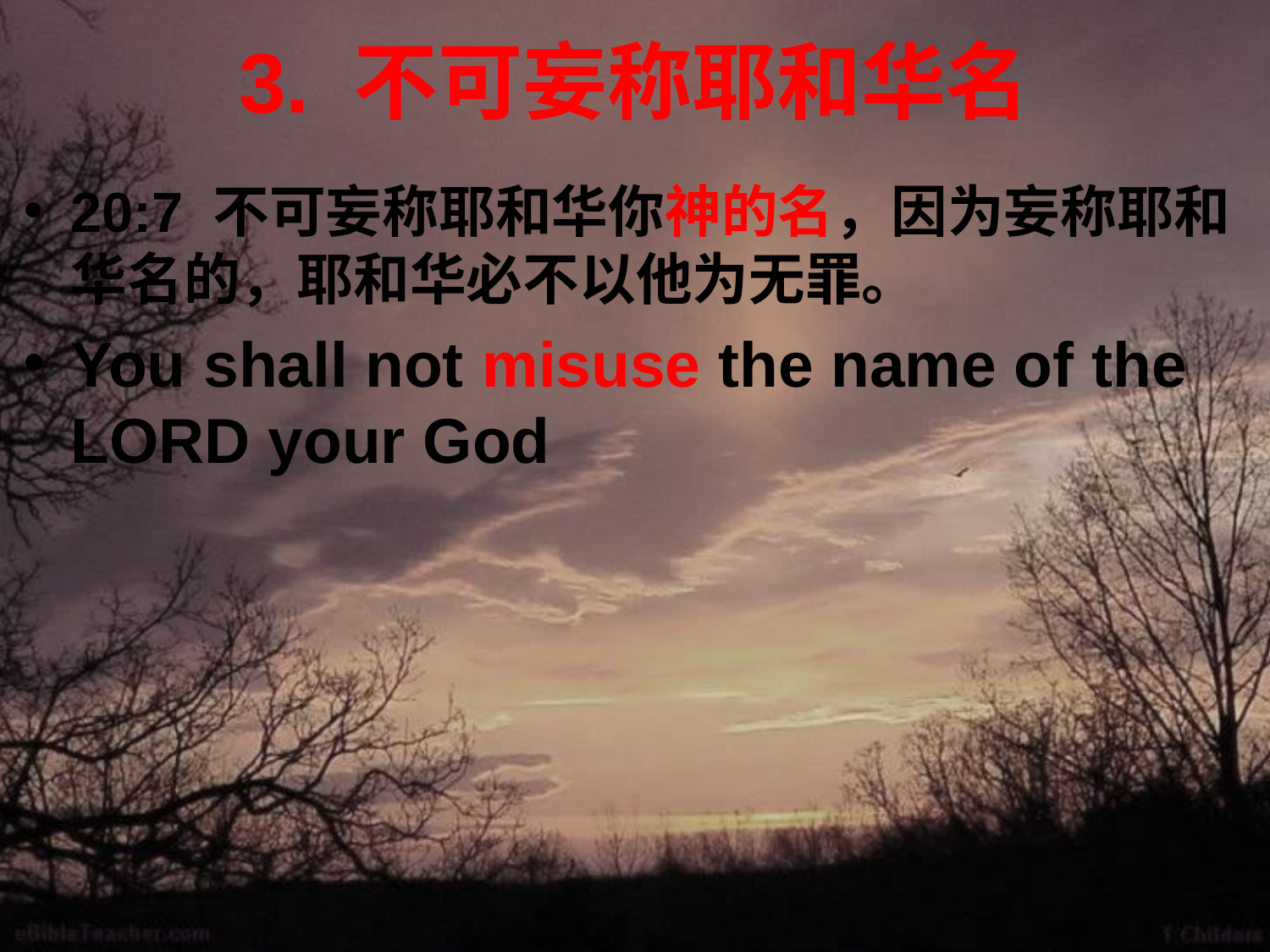

# 3. 不可妄称耶和华名
20:7 不可妄称耶和华你神的名，因为妄称耶和华名的，耶和华必不以他为无罪。
You shall not misuse the name of the LORD your God